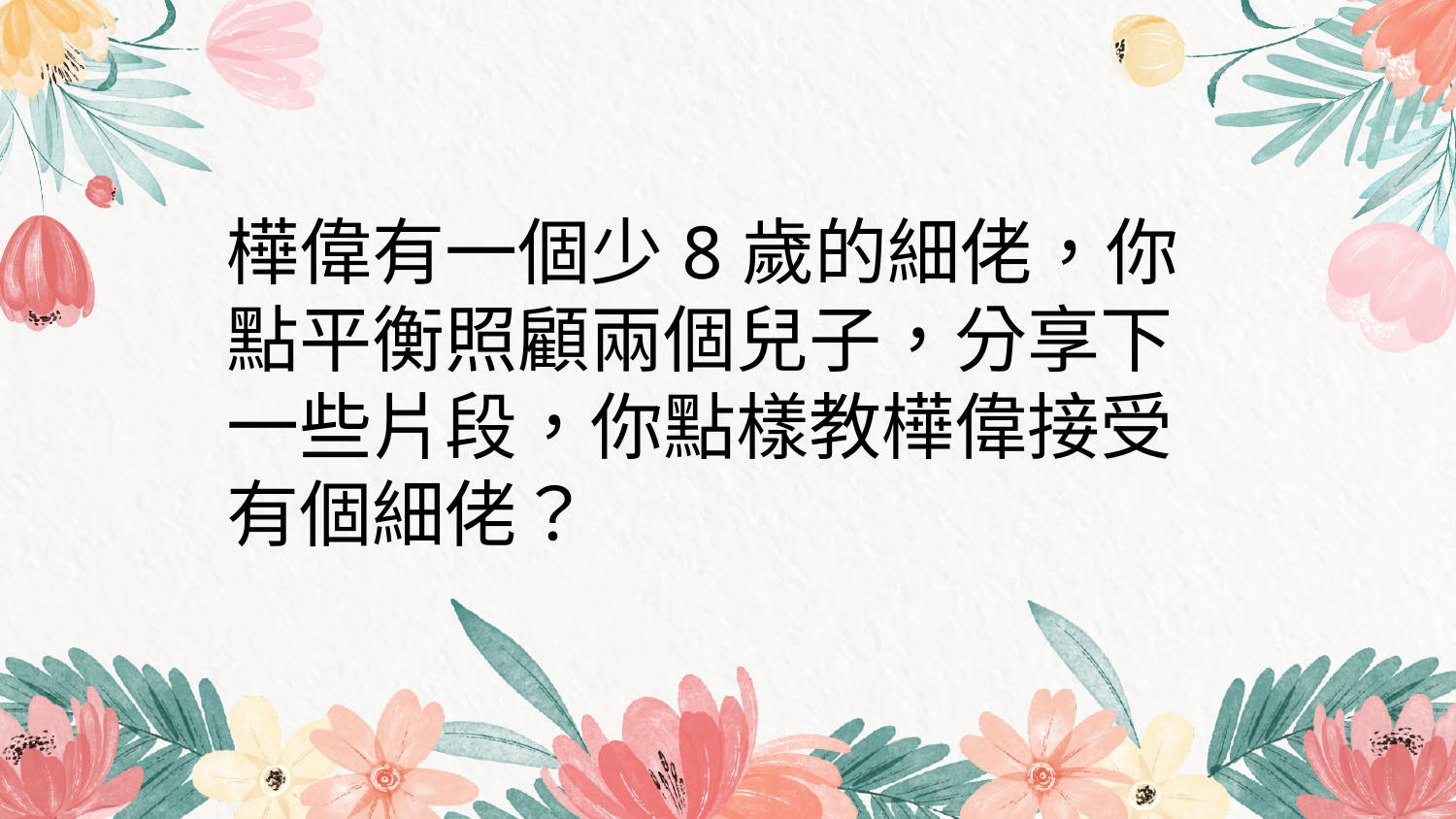

樺偉有一個少8歲的細佬，你點平衡照顧兩個兒子，分享下一些片段，你點樣教樺偉接受有個細佬？